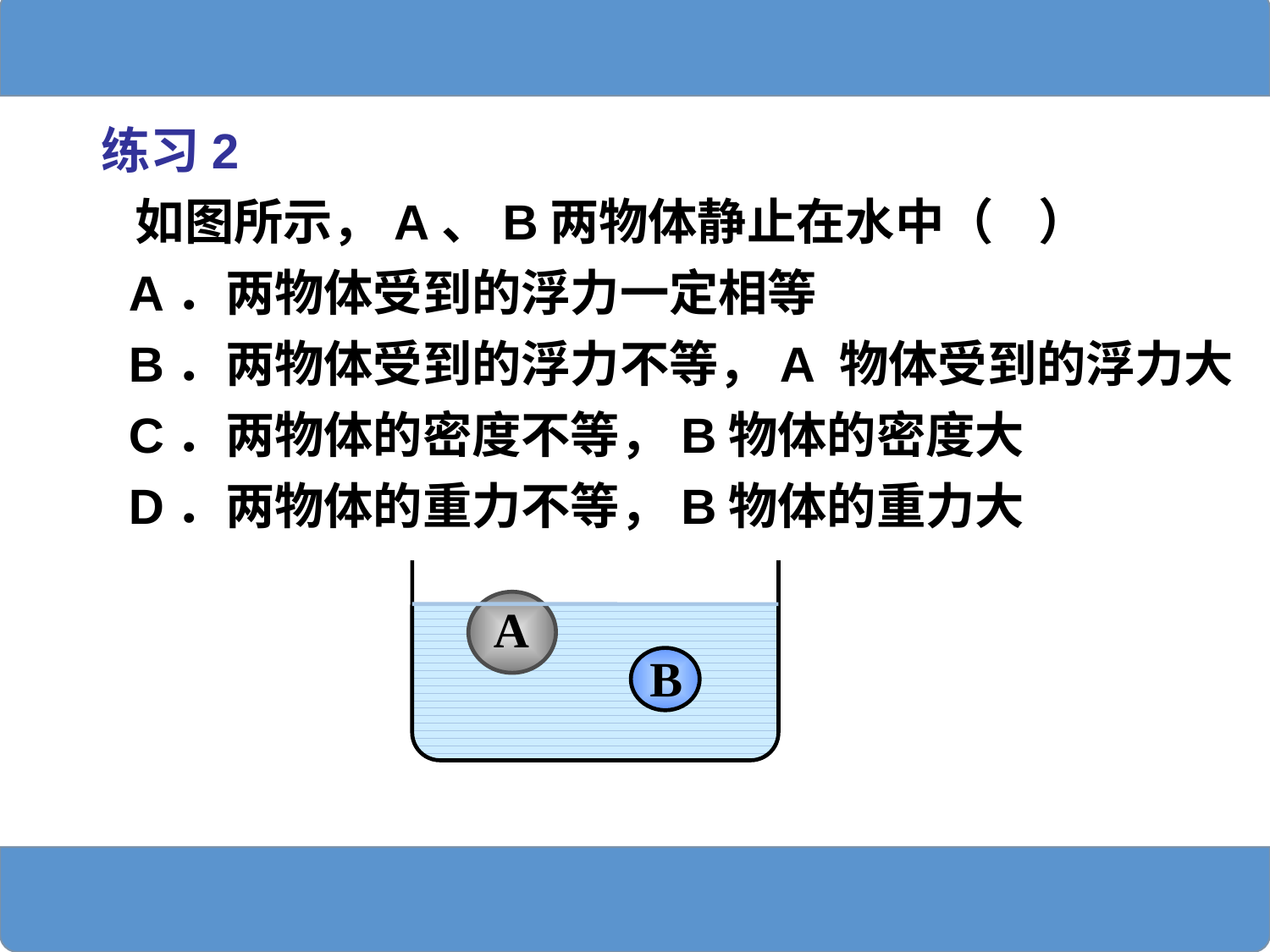

练习2
  如图所示，A、B两物体静止在水中（    ）
  A．两物体受到的浮力一定相等
  B．两物体受到的浮力不等，A 物体受到的浮力大
  C．两物体的密度不等，B物体的密度大
  D．两物体的重力不等，B物体的重力大

A

B